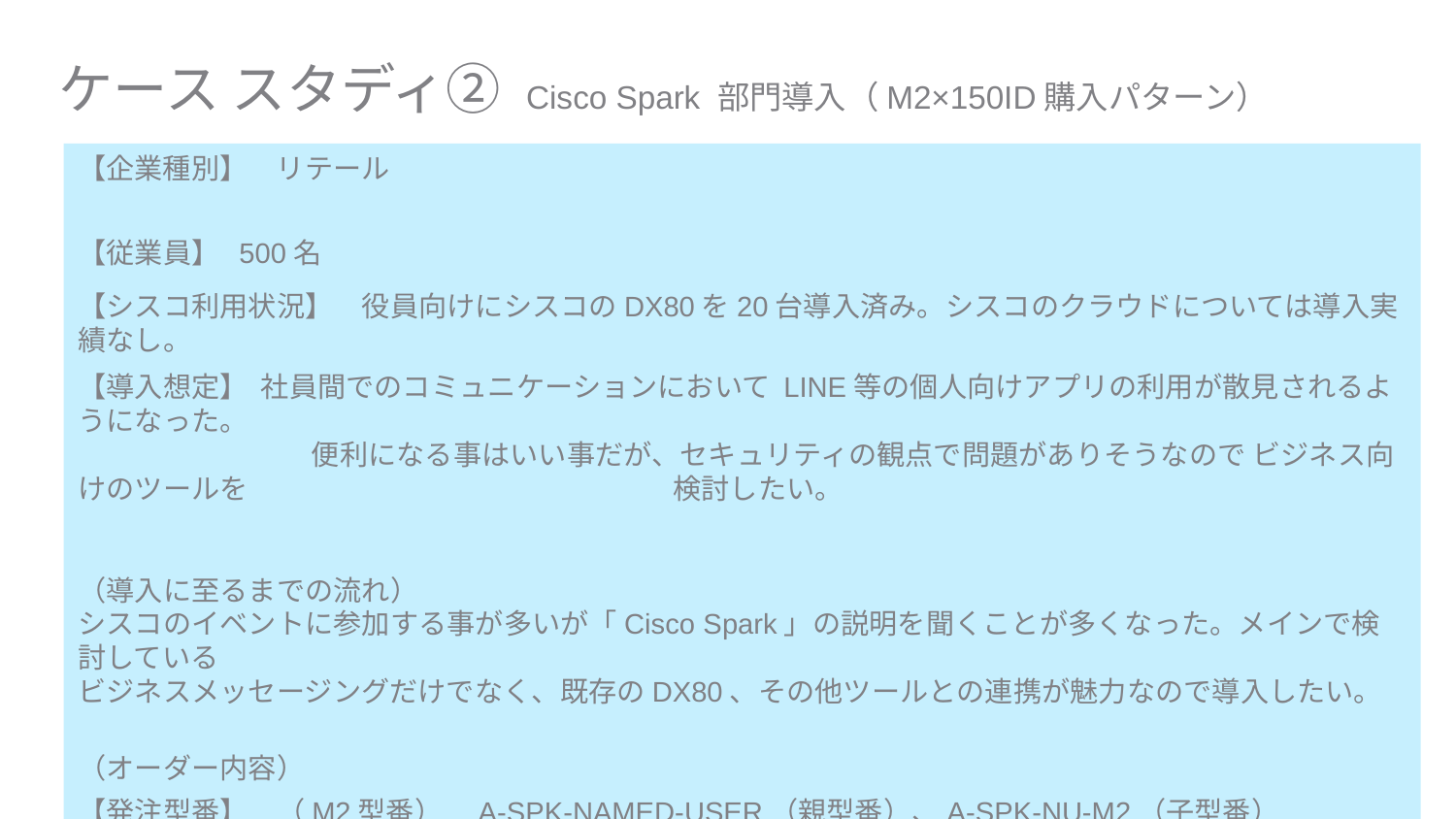

ケース スタディ② Cisco Spark 部門導入（M2×150ID購入パターン）

【企業種別】　リテール
【従業員】  500名
【シスコ利用状況】　役員向けにシスコのDX80を20台導入済み。シスコのクラウドについては導入実績なし。
【導入想定】  社員間でのコミュニケーションにおいて LINE等の個人向けアプリの利用が散見されるようになった。
　　　　　　　　 便利になる事はいい事だが、セキュリティの観点で問題がありそうなので ビジネス向けのツールを			  検討したい。

（導入に至るまでの流れ）
シスコのイベントに参加する事が多いが「Cisco Spark」の説明を聞くことが多くなった。メインで検討している
ビジネスメッセージングだけでなく、既存のDX80、その他ツールとの連携が魅力なので導入したい。

（オーダー内容）
【発注型番】　（M2型番）　A-SPK-NAMED-USER（親型番）、A-SPK-NU-M2（子型番）
【購入サブスクリプション数】　150